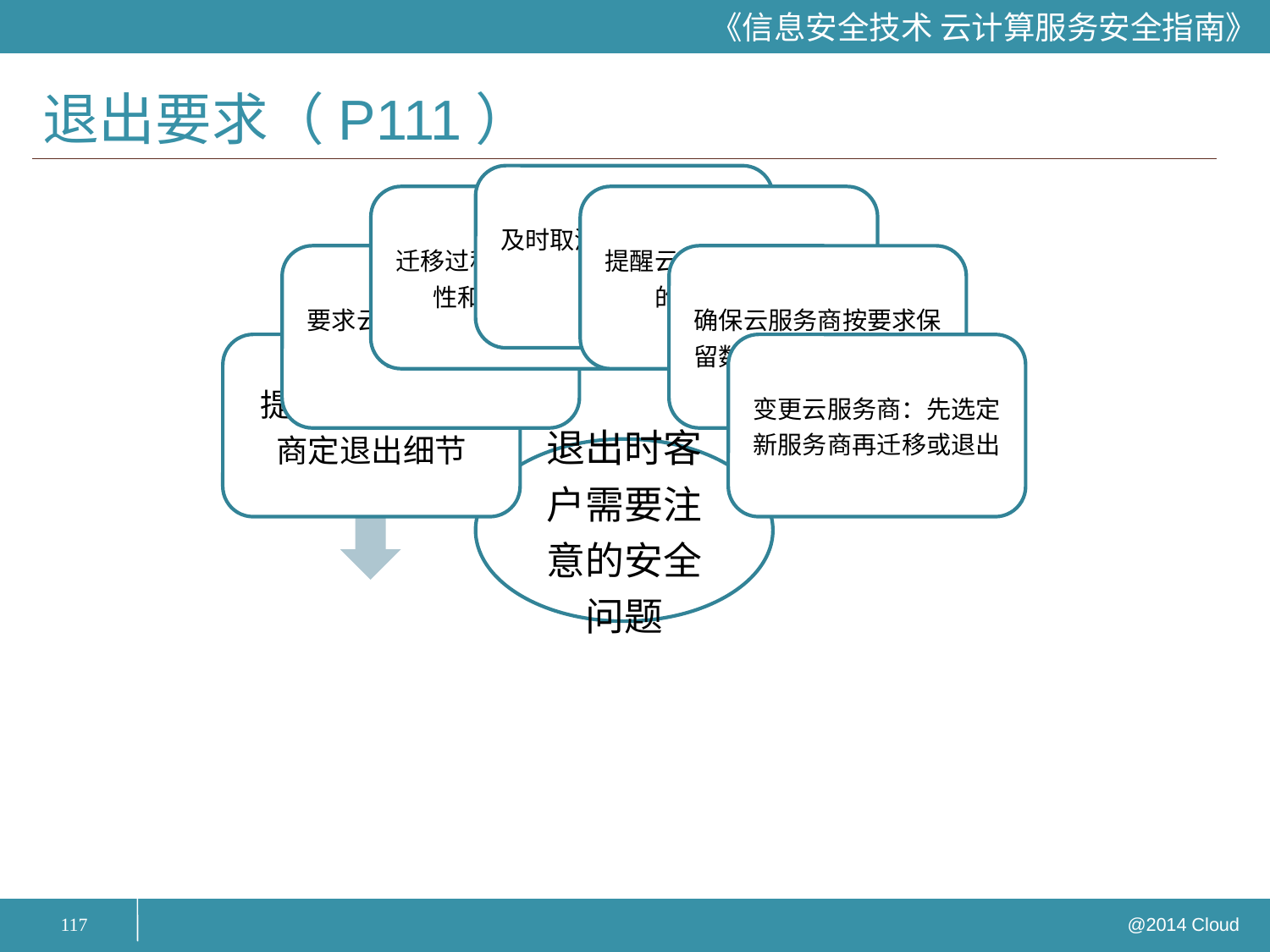

# 退出要求（P111）
退出时客户需要注意的安全问题
提前与云服务商商定退出细节
变更云服务商：先选定新服务商再迁移或退出
117